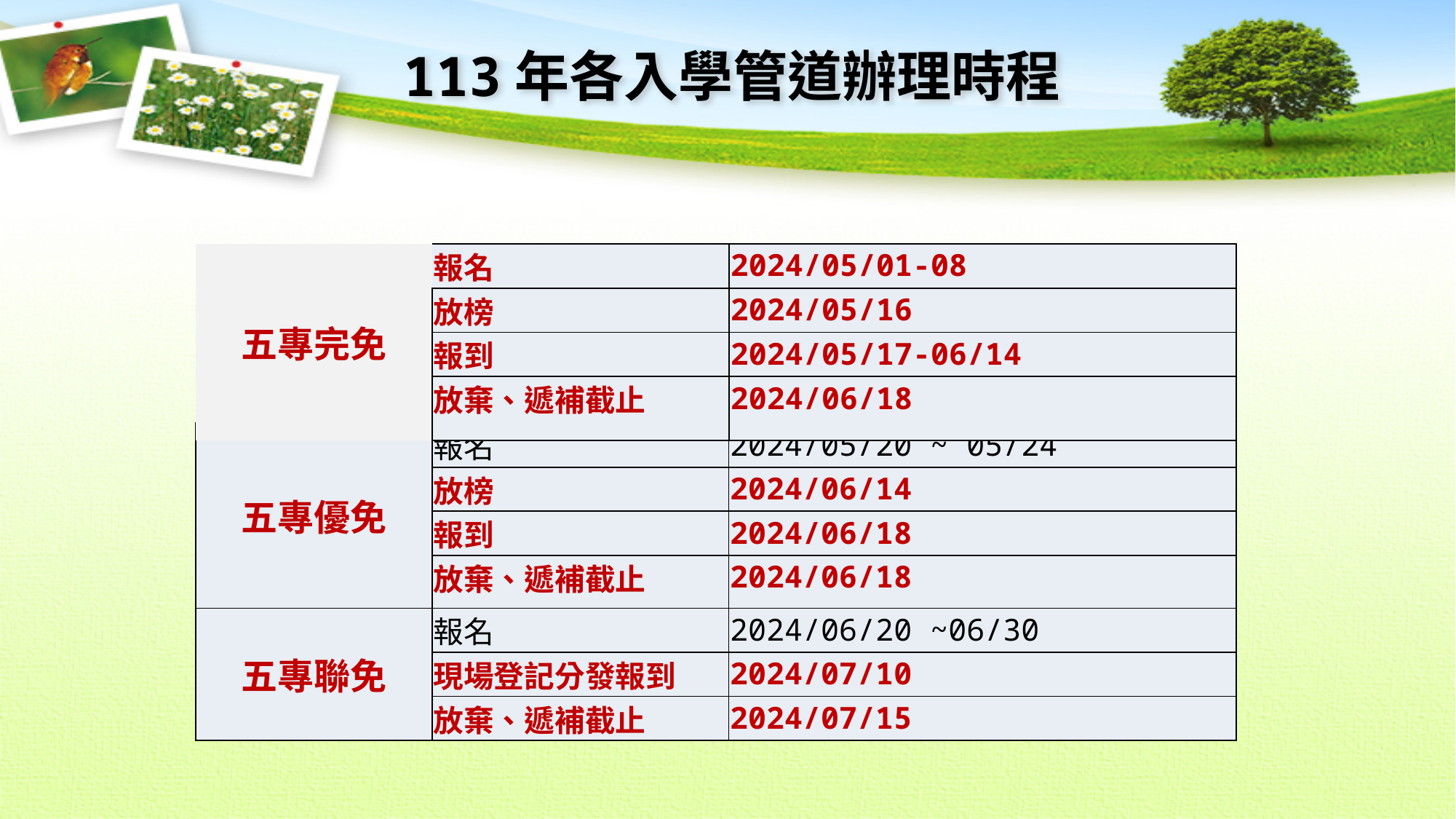

113年各入學管道辦理時程
| 五專完免 | 報名 | 2024/05/01-08 |
| --- | --- | --- |
|  | 放榜 | 2024/05/16 |
|  | 報到 | 2024/05/17-06/14 |
|  | 放棄、遞補截止 | 2024/06/18 |
| 五專優免 | 報名 | 2024/05/20 ~ 05/24 |
| --- | --- | --- |
|  | 放榜 | 2024/06/14 |
|  | 報到 | 2024/06/18 |
|  | 放棄、遞補截止 | 2024/06/18 |
| 五專聯免 | 報名 | 2024/06/20 ~06/30 |
|  | 現場登記分發報到 | 2024/07/10 |
|  | 放棄、遞補截止 | 2024/07/15 |